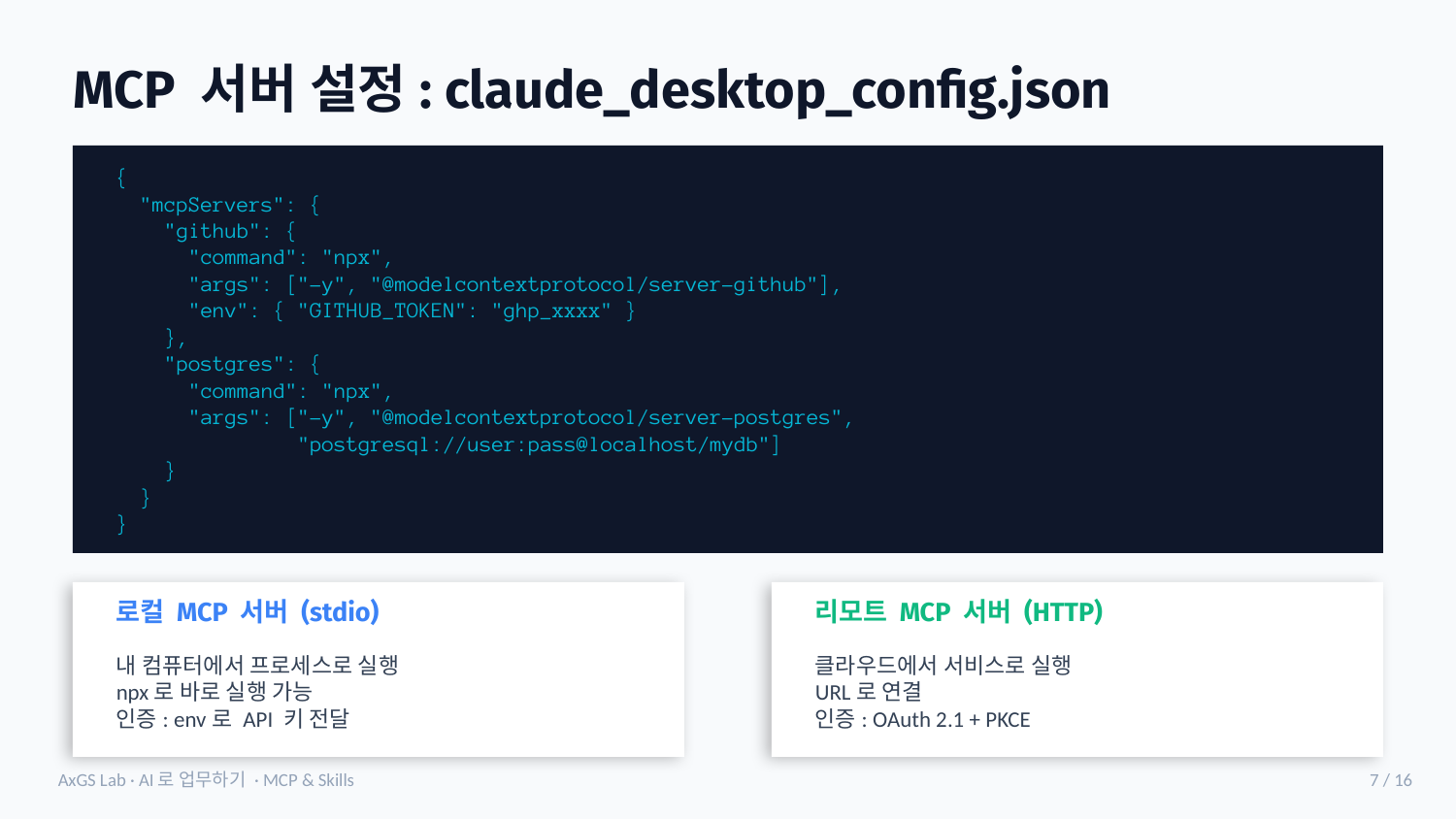

MCP 서버 설정: claude_desktop_config.json

{
  "mcpServers": {
    "github": {
      "command": "npx",
      "args": ["-y", "@modelcontextprotocol/server-github"],
      "env": { "GITHUB_TOKEN": "ghp_xxxx" }
    },
    "postgres": {
      "command": "npx",
      "args": ["-y", "@modelcontextprotocol/server-postgres",
               "postgresql://user:pass@localhost/mydb"]
    }
  }
}

로컬 MCP 서버 (stdio)
리모트 MCP 서버 (HTTP)
내 컴퓨터에서 프로세스로 실행
npx로 바로 실행 가능
인증: env로 API 키 전달
클라우드에서 서비스로 실행
URL로 연결
인증: OAuth 2.1 + PKCE
AxGS Lab · AI로 업무하기 · MCP & Skills
7 / 16